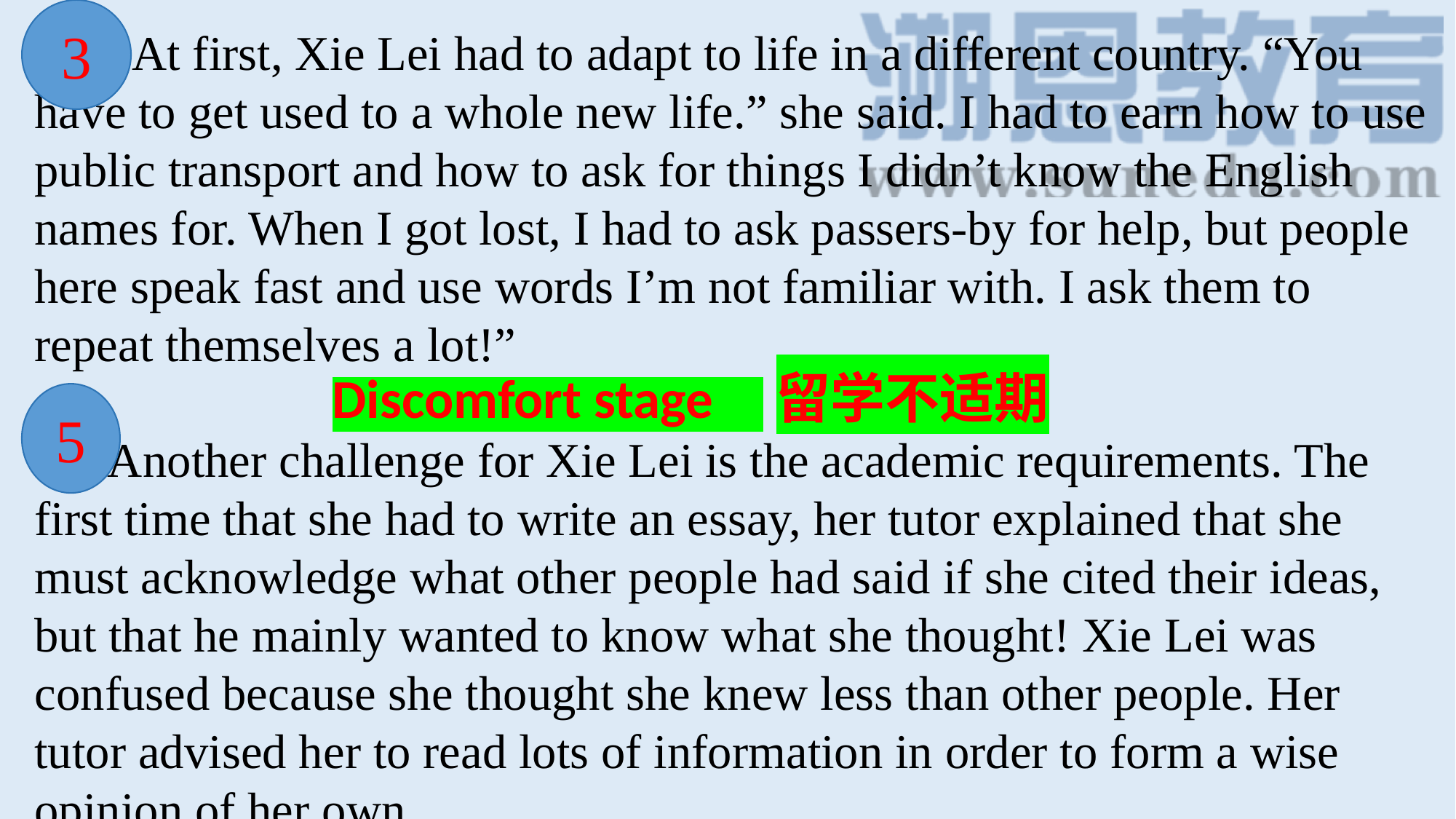

3
        At first, Xie Lei had to adapt to life in a different country. “You have to get used to a whole new life.” she said. I had to earn how to use public transport and how to ask for things I didn’t know the English names for. When I got lost, I had to ask passers-by for help, but people here speak fast and use words I’m not familiar with. I ask them to repeat themselves a lot!”

      Another challenge for Xie Lei is the academic requirements. The first time that she had to write an essay, her tutor explained that she must acknowledge what other people had said if she cited their ideas, but that he mainly wanted to know what she thought! Xie Lei was confused because she thought she knew less than other people. Her tutor advised her to read lots of information in order to form a wise opinion of her own.
Discomfort stage    留学不适期
5